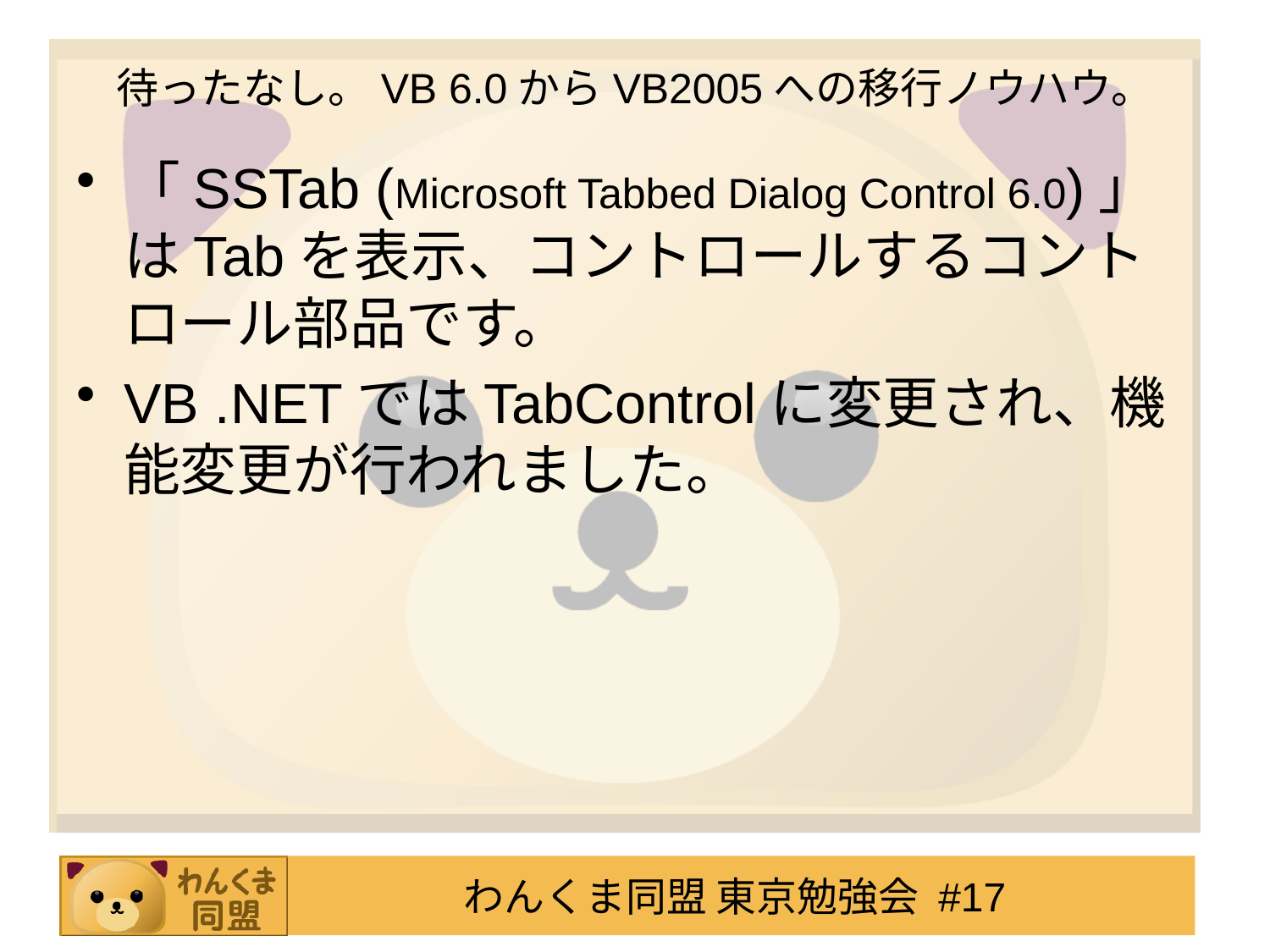

# 待ったなし。VB 6.0からVB2005への移行ノウハウ。
「SSTab (Microsoft Tabbed Dialog Control 6.0)」はTabを表示、コントロールするコントロール部品です。
VB .NETではTabControlに変更され、機能変更が行われました。